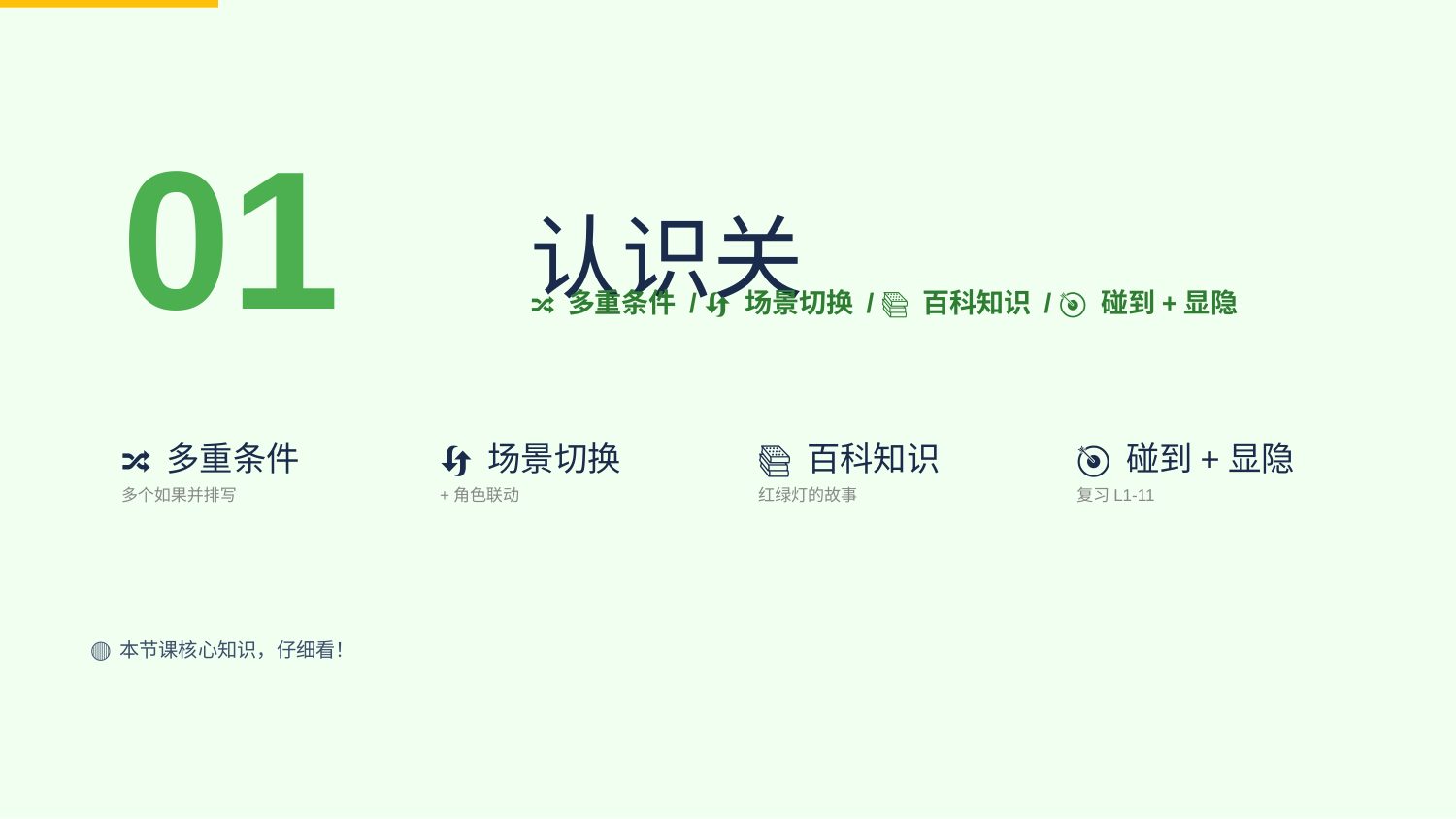

01
认识关
🔀 多重条件 / 🔄 场景切换 / 📚 百科知识 / 🎯 碰到+显隐
🔀 多重条件
多个如果并排写
🔄 场景切换
+角色联动
📚 百科知识
红绿灯的故事
🎯 碰到+显隐
复习L1-11
🔴 本节课核心知识，仔细看！